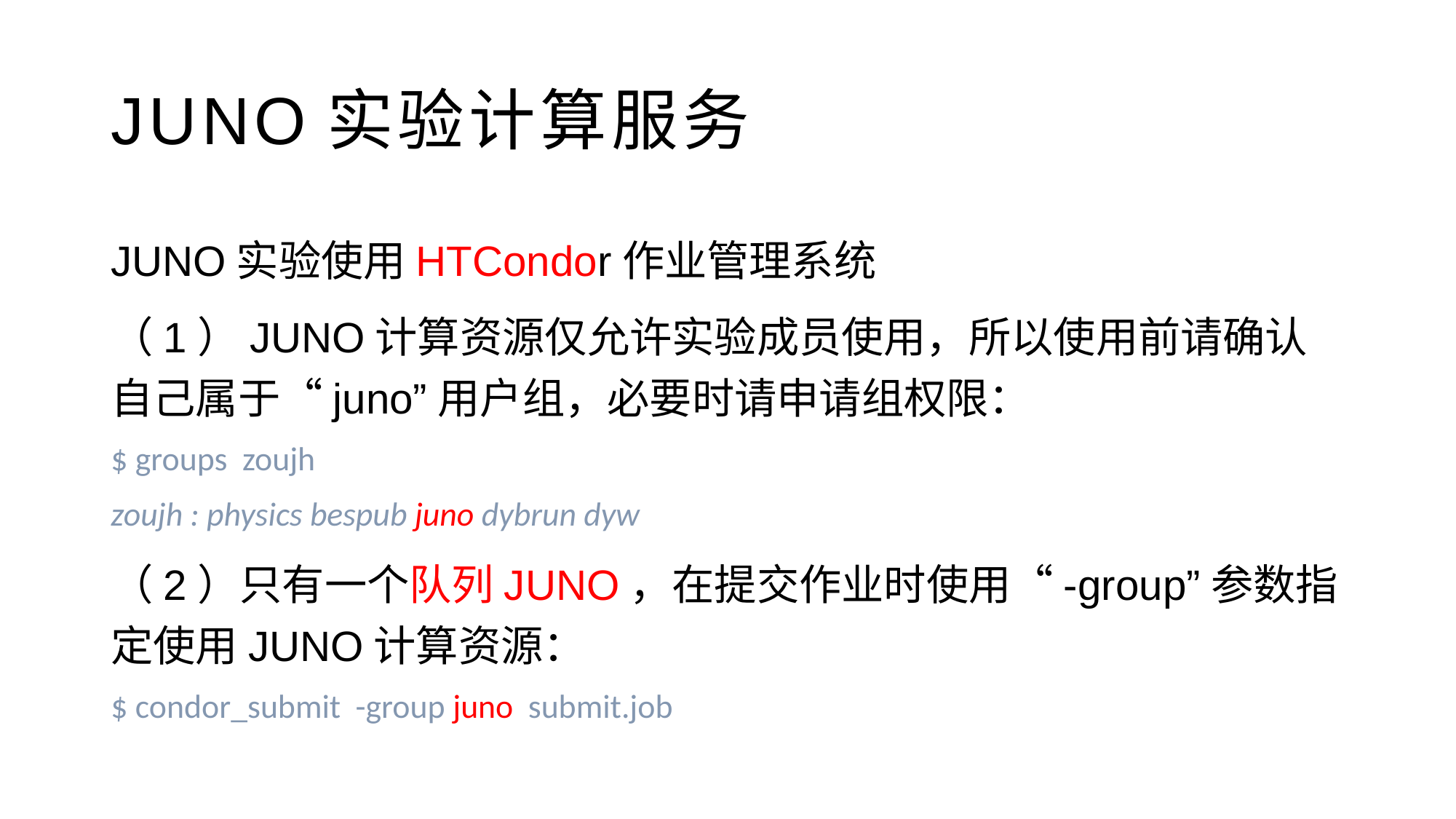

# JUNO实验计算服务
JUNO实验使用HTCondor作业管理系统
（1）JUNO计算资源仅允许实验成员使用，所以使用前请确认自己属于“juno”用户组，必要时请申请组权限：
$ groups  zoujh
zoujh : physics bespub juno dybrun dyw
（2）只有一个队列JUNO，在提交作业时使用“-group”参数指定使用JUNO计算资源：
$ condor_submit  -group juno  submit.job